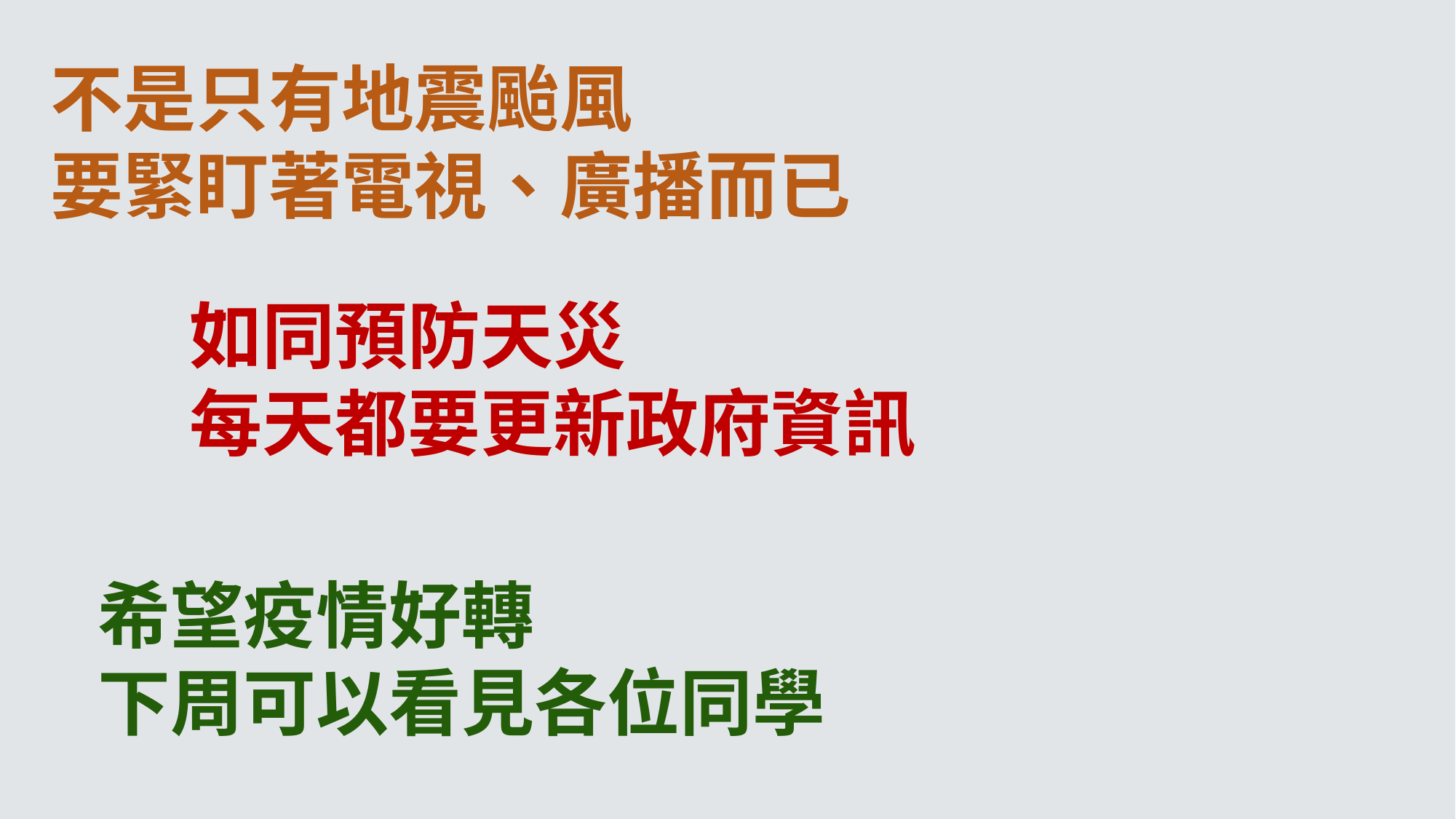

不是只有地震颱風
要緊盯著電視、廣播而已
如同預防天災
每天都要更新政府資訊
希望疫情好轉
下周可以看見各位同學